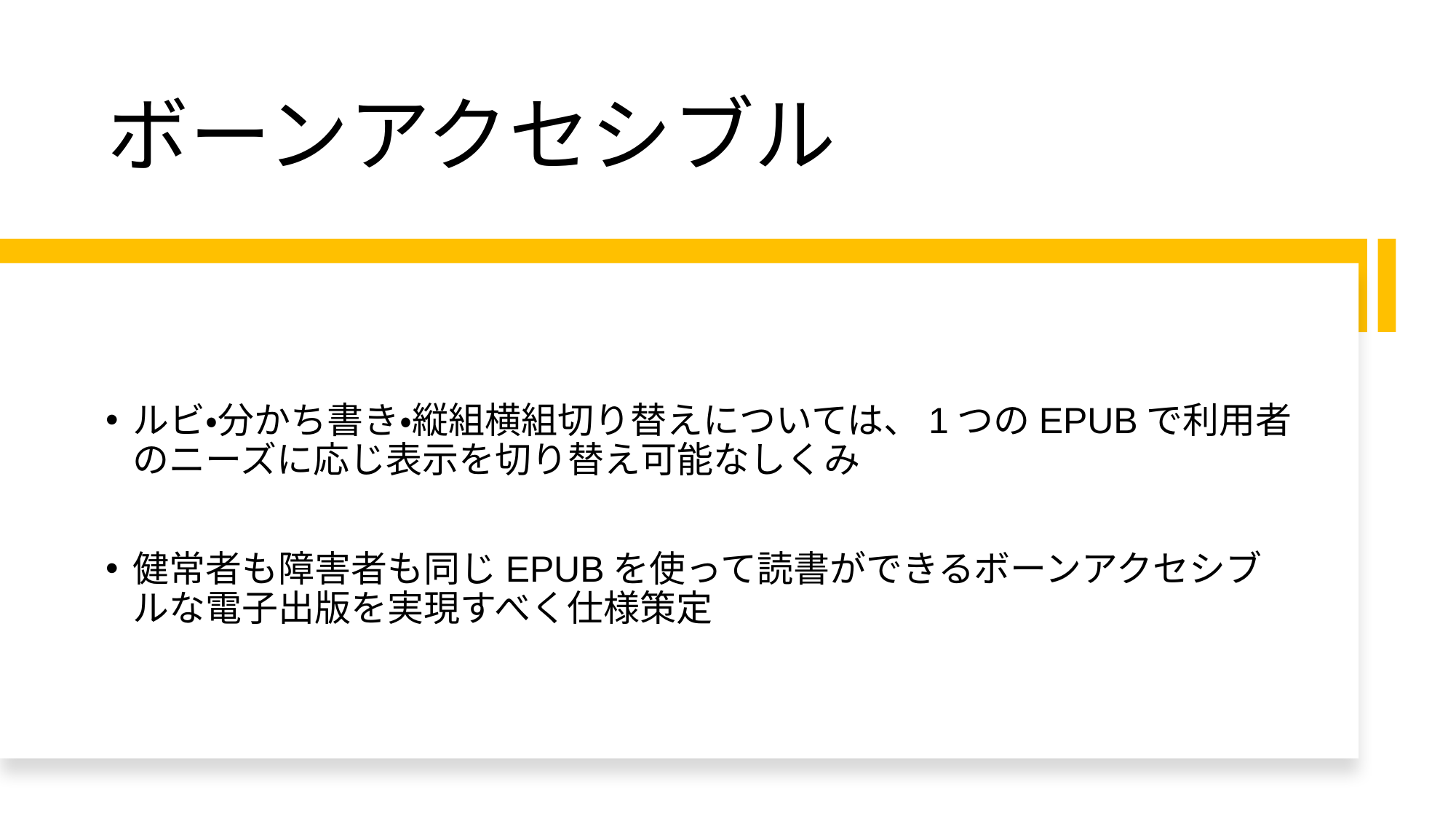

# ボーンアクセシブル

ルビ・分かち書き・縦組横組切り替えについては、1つのEPUBで利用者のニーズに応じ表示を切り替え可能なしくみ

健常者も障害者も同じEPUBを使って読書ができるボーンアクセシブルな電子出版を実現すべく仕様策定